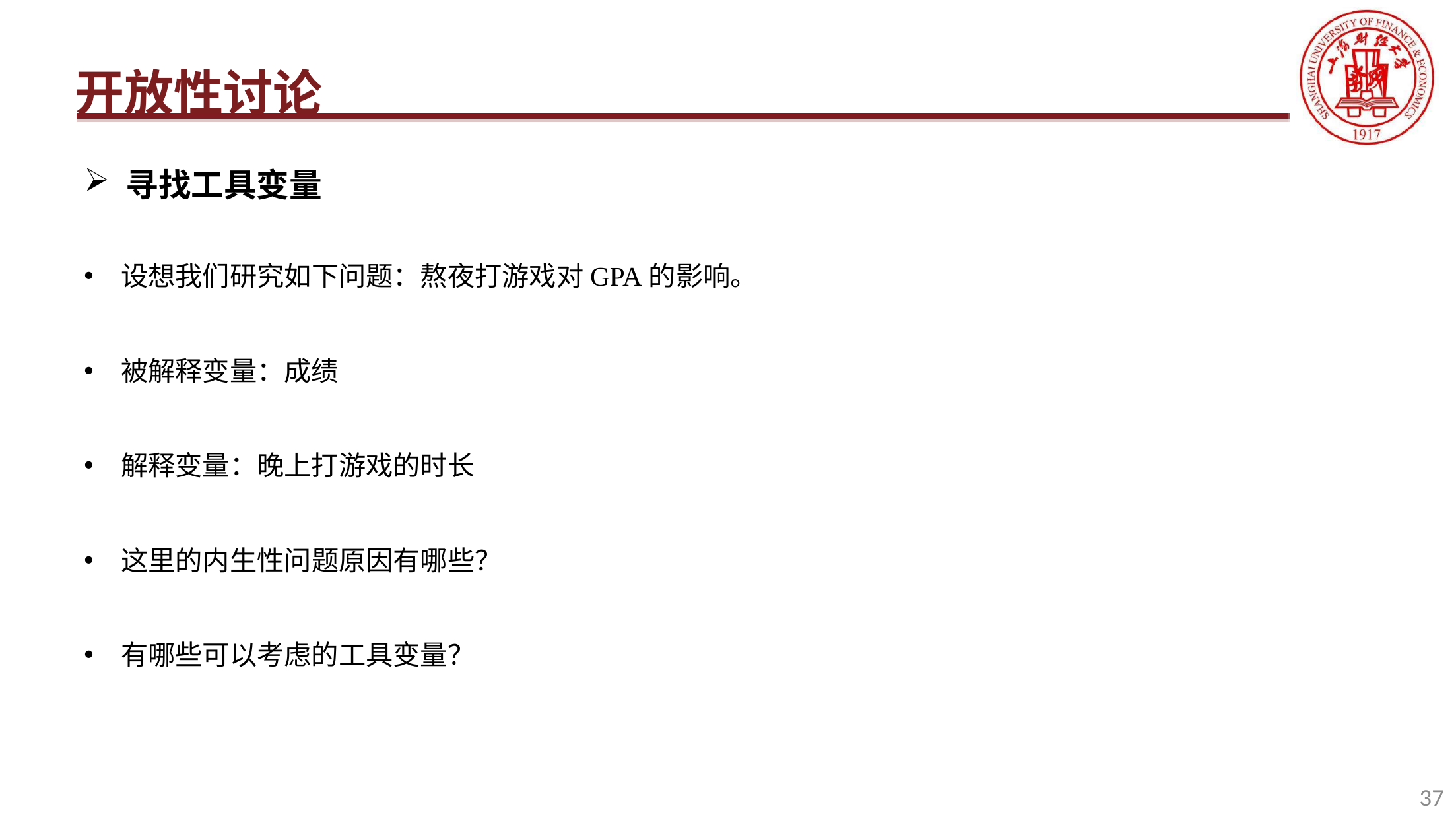

开放性讨论
寻找工具变量

设想我们研究如下问题：熬夜打游戏对GPA的影响。
被解释变量：成绩

解释变量：晚上打游戏的时长

这里的内生性问题原因有哪些？

有哪些可以考虑的工具变量？
37